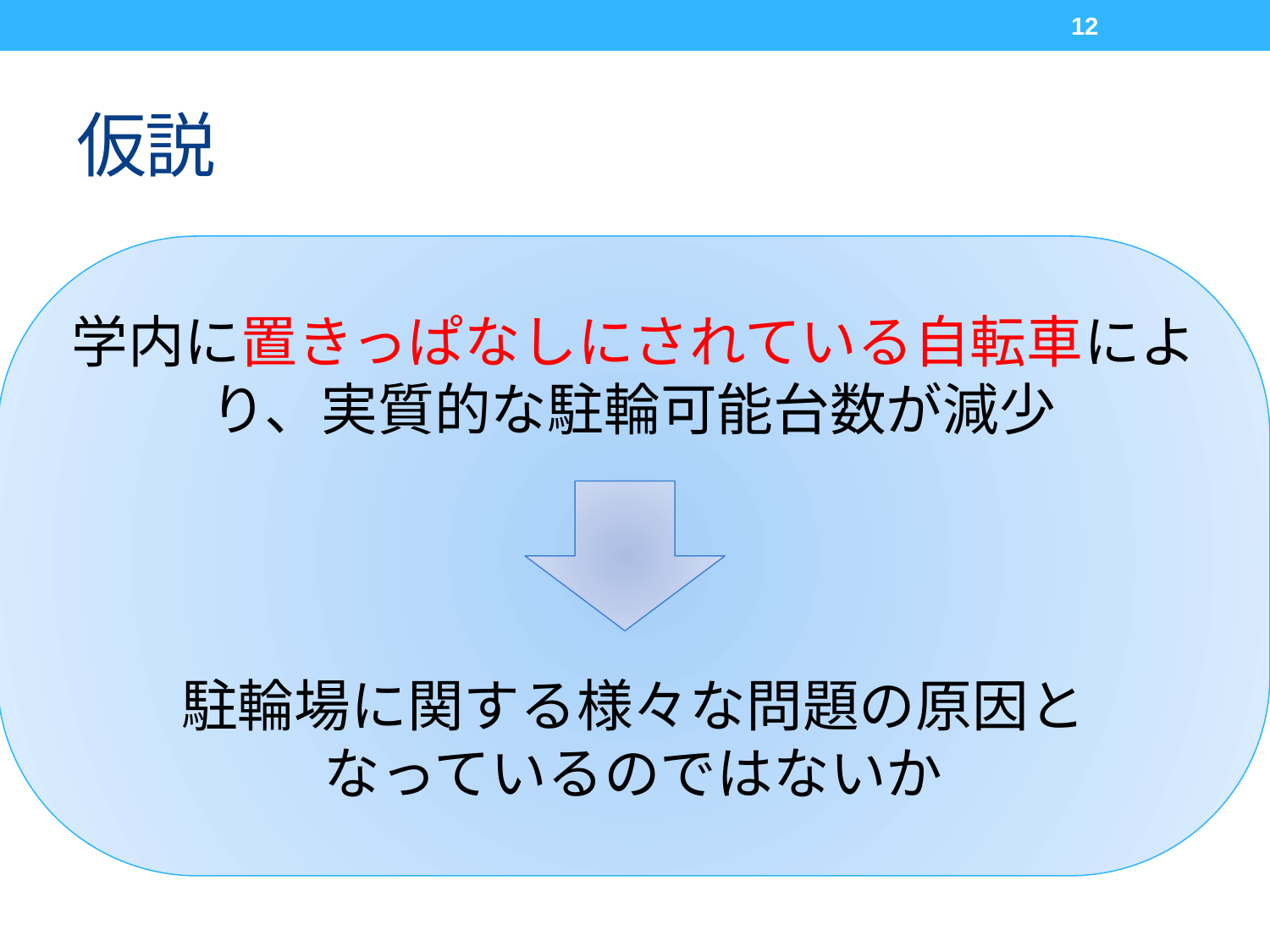

12
# 仮説

学内に置きっぱなしにされている自転車により、実質的な駐輪可能台数が減少

駐輪場に関する様々な問題の原因と
なっているのではないか